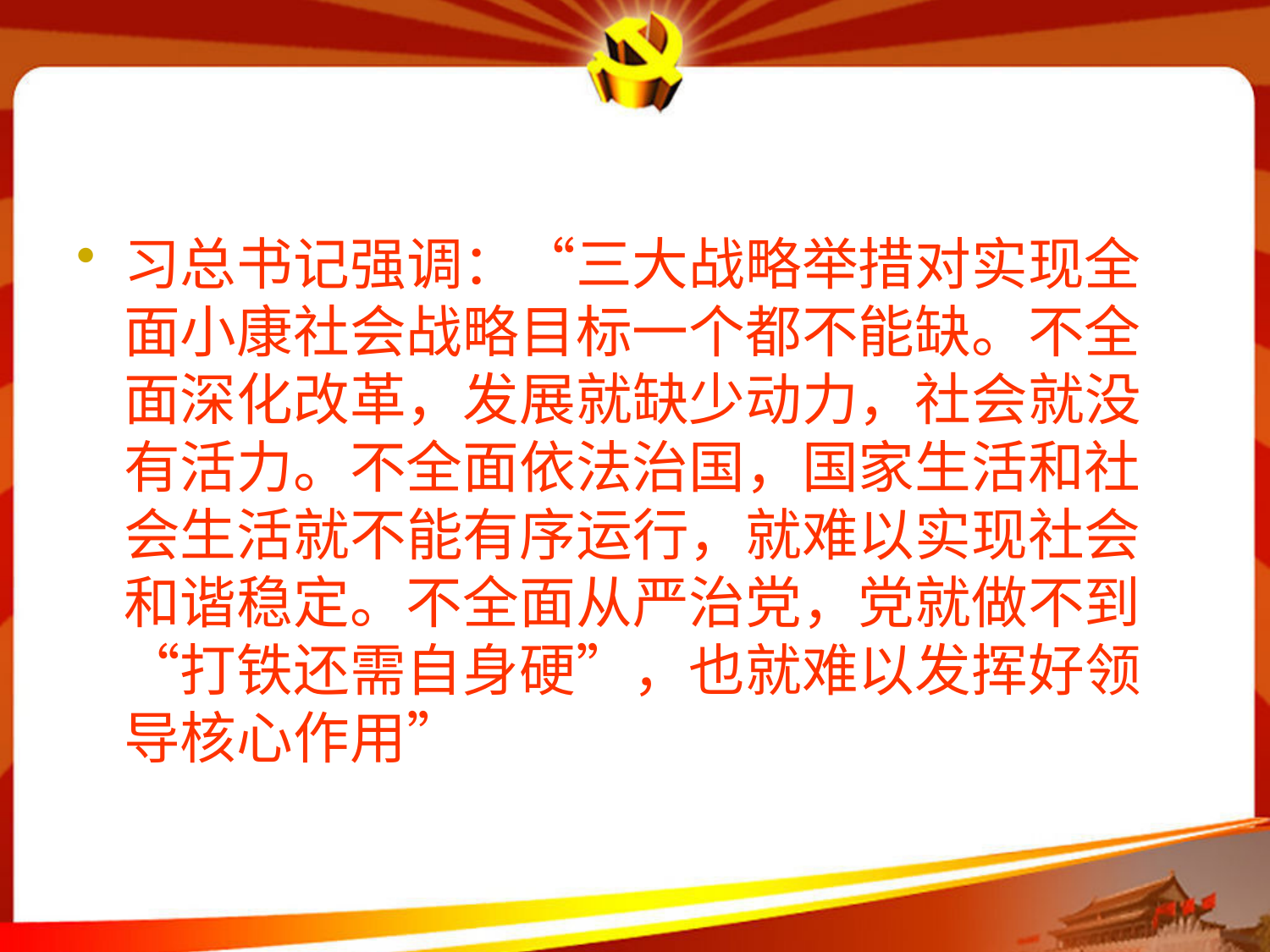

#
习总书记强调：“三大战略举措对实现全面小康社会战略目标一个都不能缺。不全面深化改革，发展就缺少动力，社会就没有活力。不全面依法治国，国家生活和社会生活就不能有序运行，就难以实现社会和谐稳定。不全面从严治党，党就做不到“打铁还需自身硬”，也就难以发挥好领导核心作用”